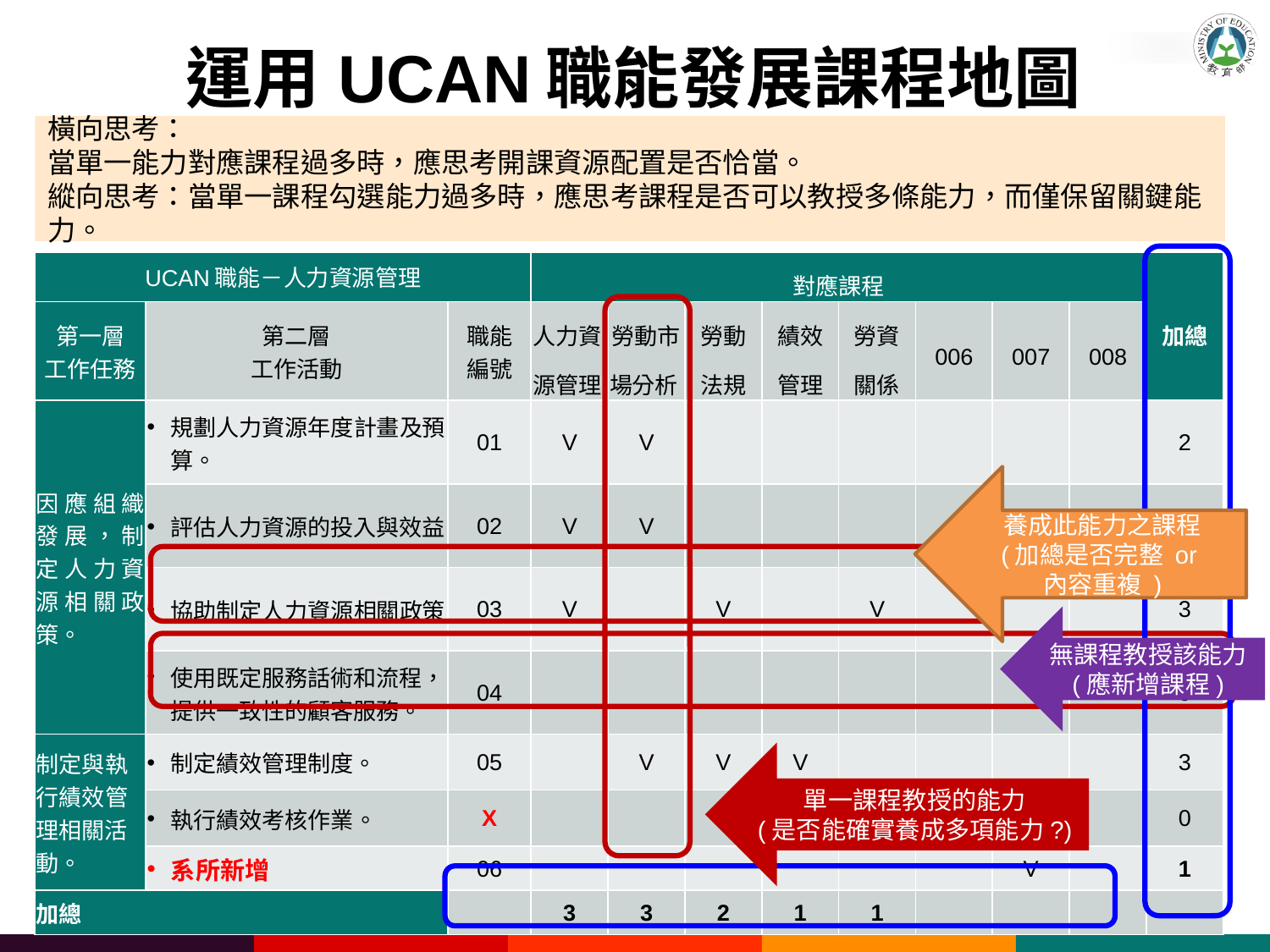

運用UCAN職能發展課程地圖
橫向思考：
當單一能力對應課程過多時，應思考開課資源配置是否恰當。
縱向思考：當單一課程勾選能力過多時，應思考課程是否可以教授多條能力，而僅保留關鍵能力。

| UCAN職能－人力資源管理 |  |  | 對應課程 |  |  |  |  |  |  |  | 加總 |
| --- | --- | --- | --- | --- | --- | --- | --- | --- | --- | --- | --- |
| 第一層 工作任務 | 第二層 工作活動 | 職能 編號 | 人力資源管理 | 勞動市場分析 | 勞動 法規 | 績效 管理 | 勞資 關係 | 006 | 007 | 008 |  |
| 因應組織發展，制定人力資源相關政策。 | 規劃人力資源年度計畫及預算。 | 01 | V | V |  |  |  |  |  |  | 2 |
|  | 評估人力資源的投入與效益。 | 02 | V | V |  |  |  |  |  |  | 2 |
|  | 協助制定人力資源相關政策。 | 03 | V |  | V |  | V |  |  |  | 3 |
|  | 使用既定服務話術和流程，提供一致性的顧客服務。 | 04 |  |  |  |  |  |  |  |  | 0 |
| 制定與執行績效管理相關活動。 | 制定績效管理制度。 | 05 |  | V | V | V |  |  |  |  | 3 |
|  | 執行績效考核作業。 | X |  |  |  |  |  |  |  |  | 0 |
|  | 系所新增 | 06 |  |  |  |  |  |  | V |  | 1 |
| 加總 |  |  | 3 | 3 | 2 | 1 | 1 |  |  |  |  |

養成此能力之課程
(加總是否完整 or
內容重複 )

無課程教授該能力
(應新增課程)

單一課程教授的能力
(是否能確實養成多項能力?)